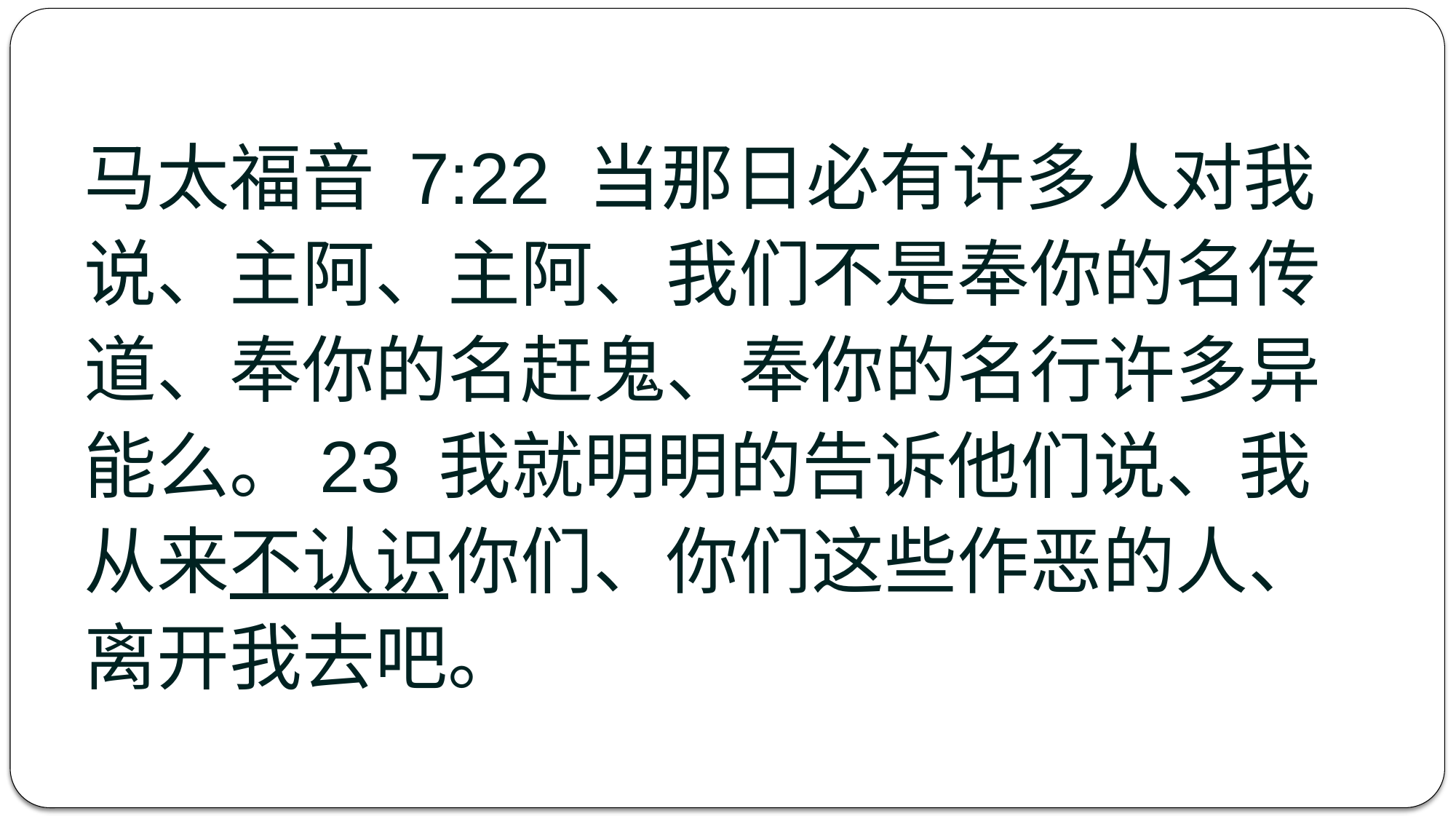

马太福音 7:22 当那日必有许多人对我说、主阿、主阿、我们不是奉你的名传道、奉你的名赶鬼、奉你的名行许多异能么。23 我就明明的告诉他们说、我从来不认识你们、你们这些作恶的人、离开我去吧。